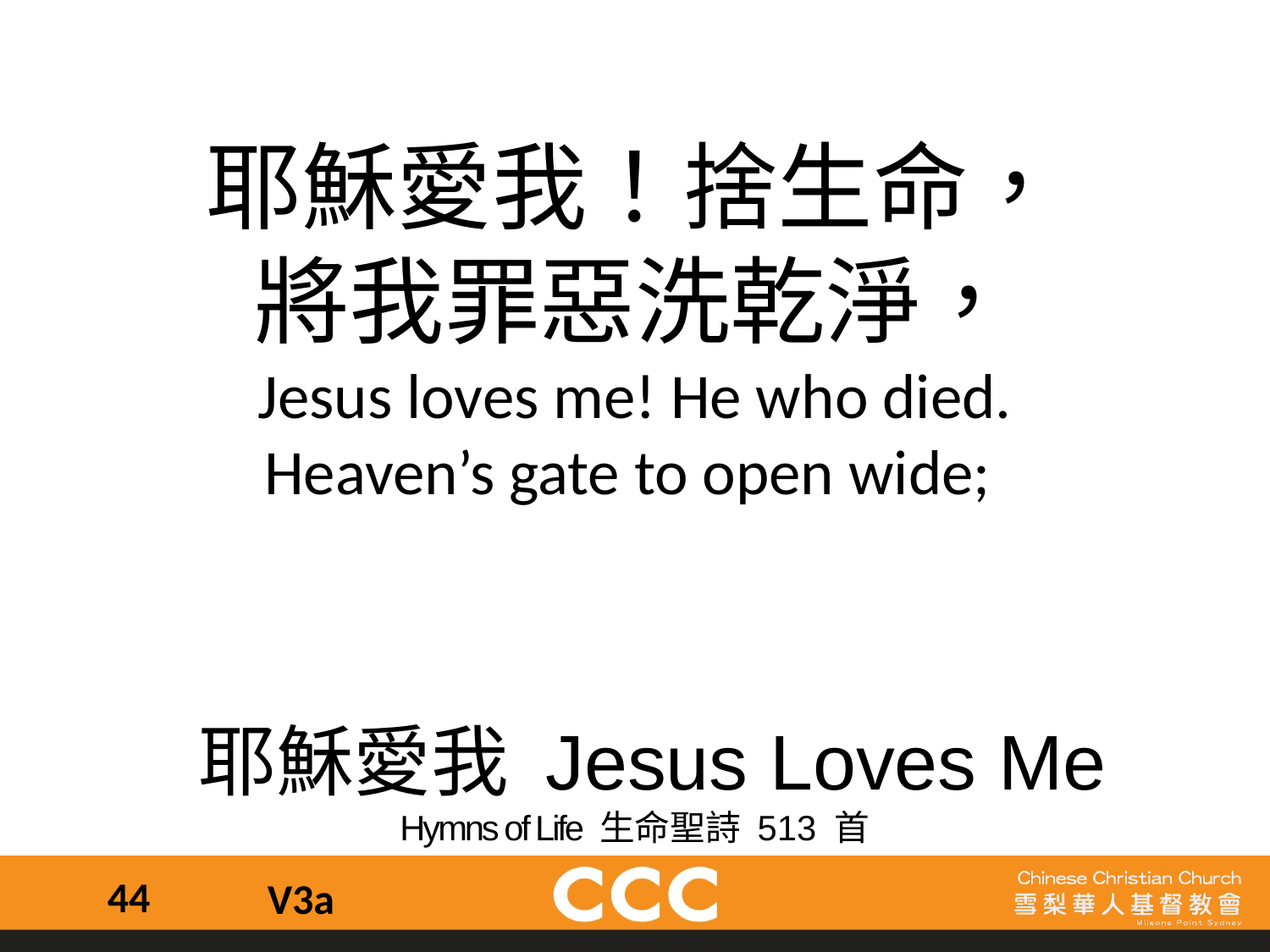

耶穌愛我！捨生命，
將我罪惡洗乾淨，
Jesus loves me! He who died.
Heaven’s gate to open wide;
 耶穌愛我 Jesus Loves Me
Hymns of Life 生命聖詩 513 首
44
V3a